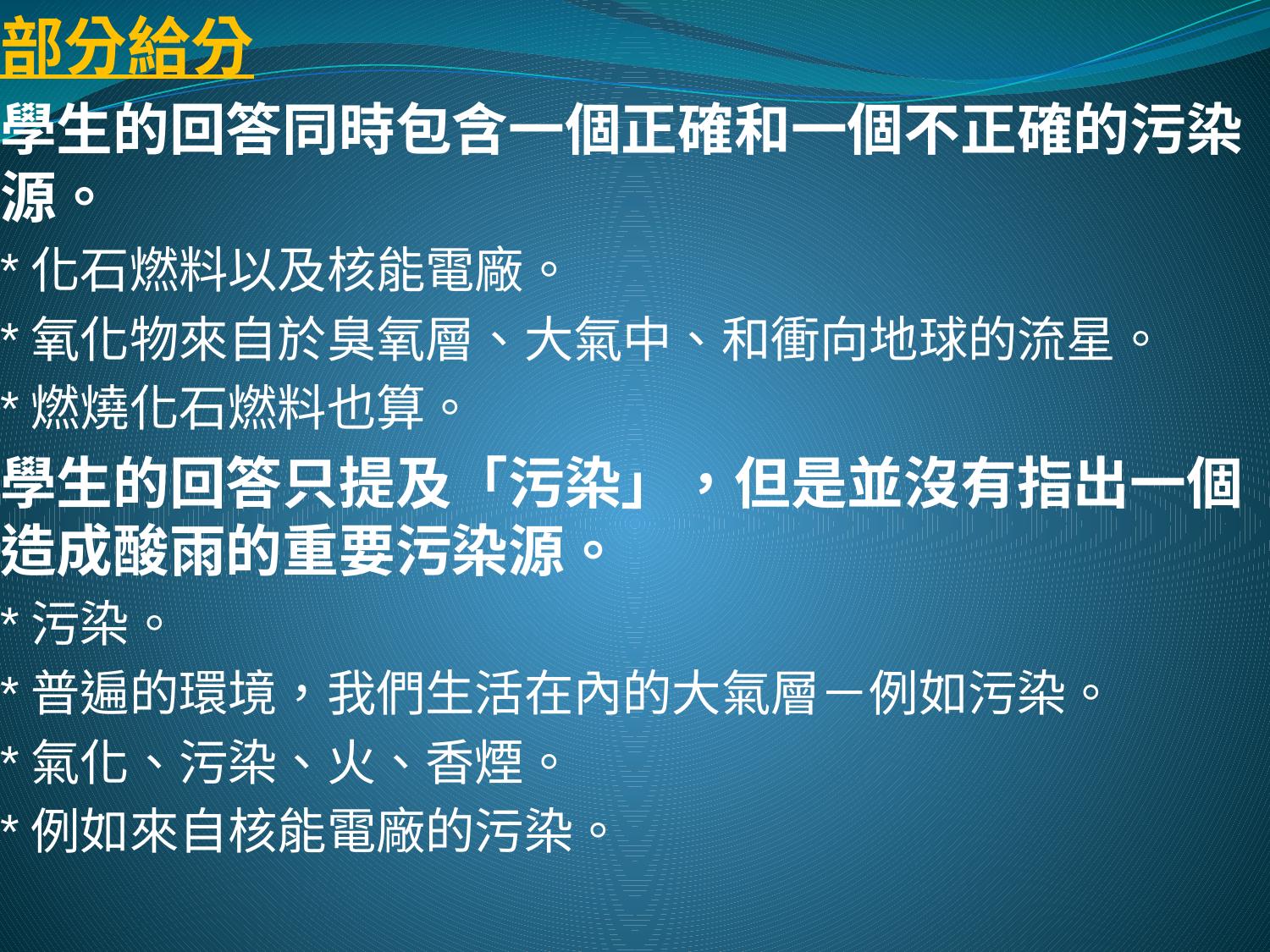

部分給分
學生的回答同時包含一個正確和一個不正確的污染源。
*化石燃料以及核能電廠。
*氧化物來自於臭氧層、大氣中、和衝向地球的流星。
*燃燒化石燃料也算。
學生的回答只提及「污染」，但是並沒有指出一個造成酸雨的重要污染源。
*污染。
*普遍的環境，我們生活在內的大氣層－例如污染。
*氣化、污染、火、香煙。
*例如來自核能電廠的污染。